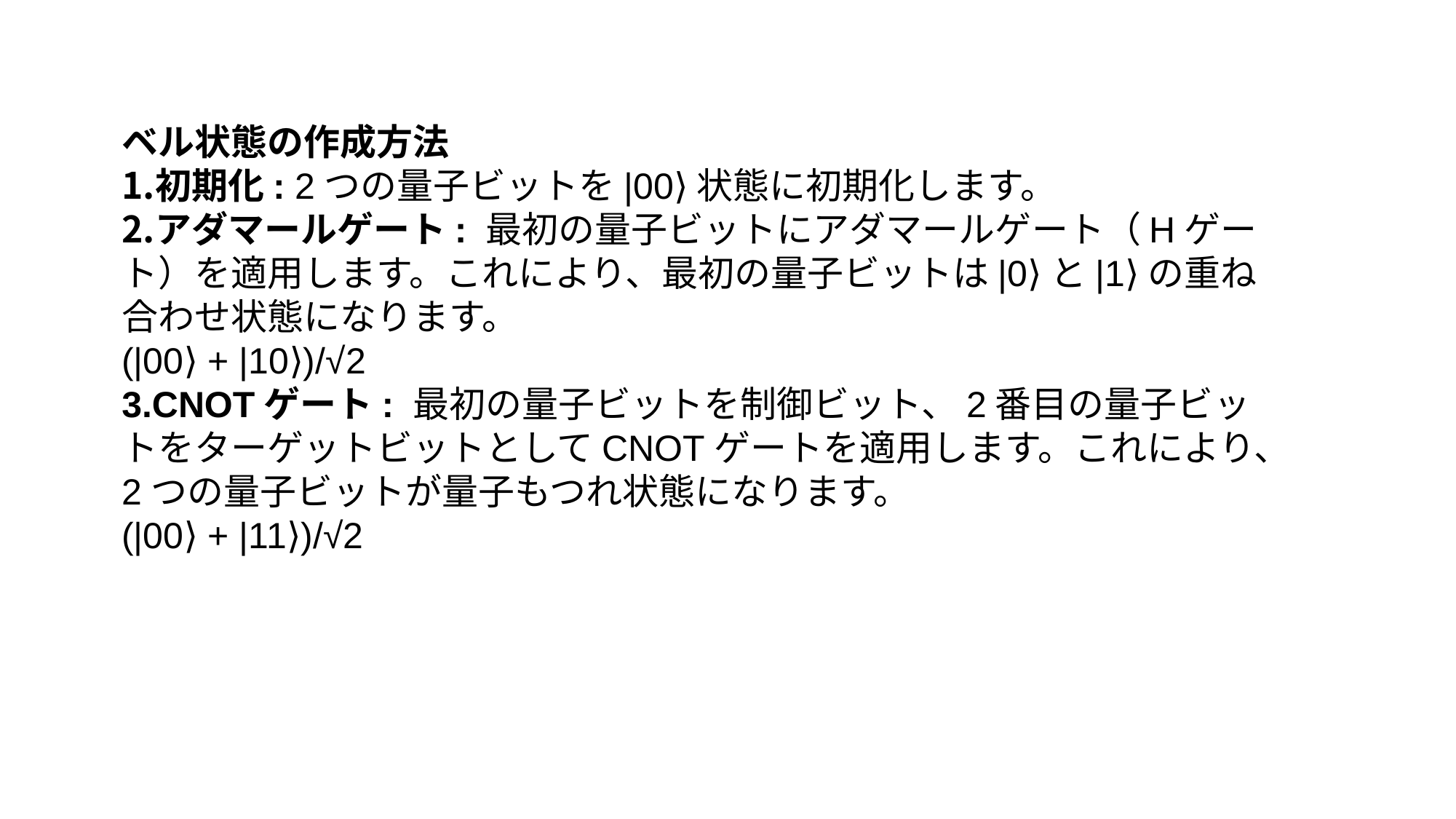

ベル状態の作成方法
初期化: 2つの量子ビットを|00⟩状態に初期化します。
アダマールゲート: 最初の量子ビットにアダマールゲート（Hゲート）を適用します。これにより、最初の量子ビットは|0⟩と|1⟩の重ね合わせ状態になります。
(|00⟩ + |10⟩)/√2
CNOTゲート: 最初の量子ビットを制御ビット、2番目の量子ビットをターゲットビットとしてCNOTゲートを適用します。これにより、2つの量子ビットが量子もつれ状態になります。
(|00⟩ + |11⟩)/√2